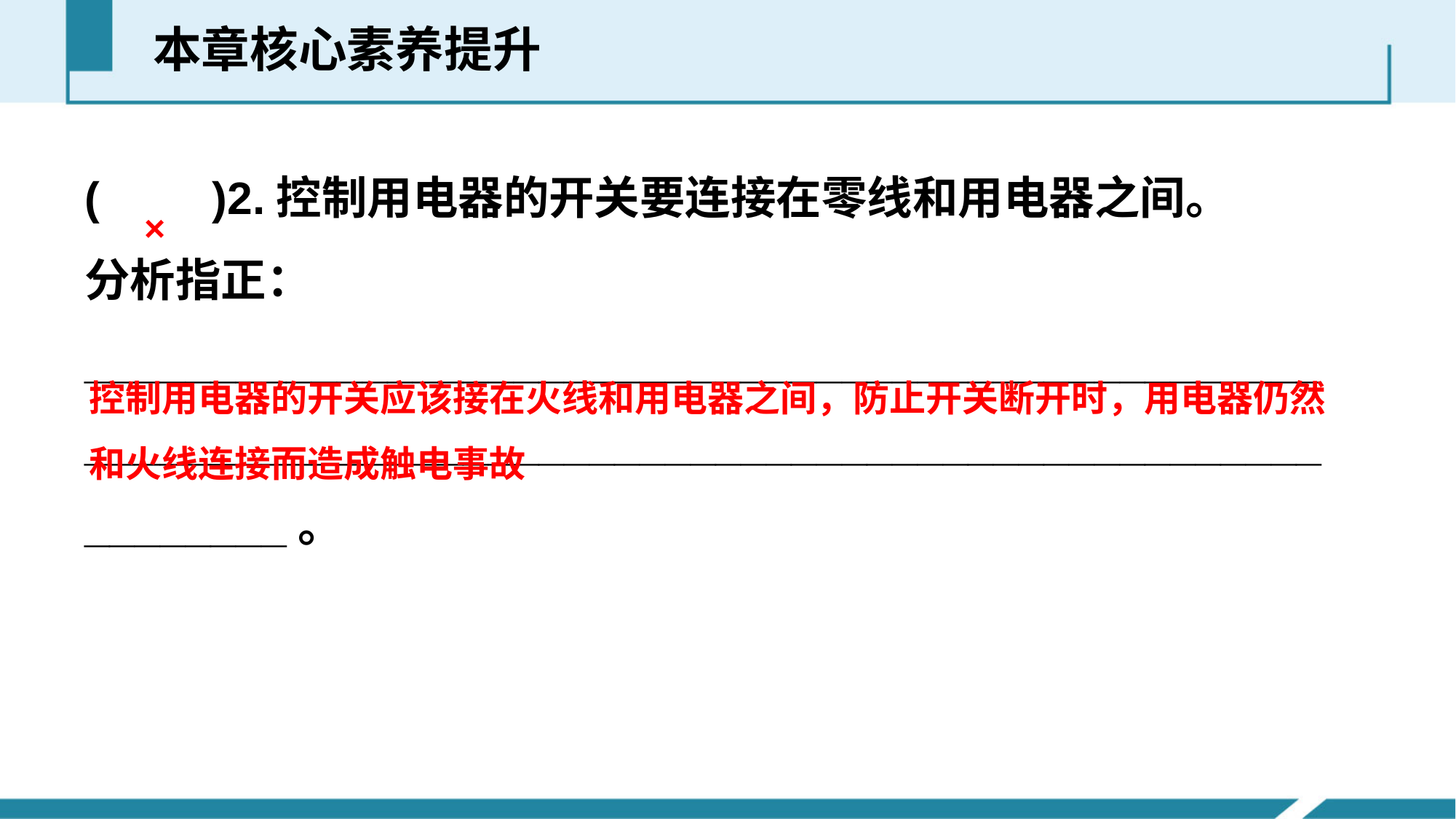

本章核心素养提升
(　　)2.控制用电器的开关要连接在零线和用电器之间。
分析指正：__________________________________________________________________________________________________________。
×
控制用电器的开关应该接在火线和用电器之间，防止开关断开时，用电器仍然和火线连接而造成触电事故